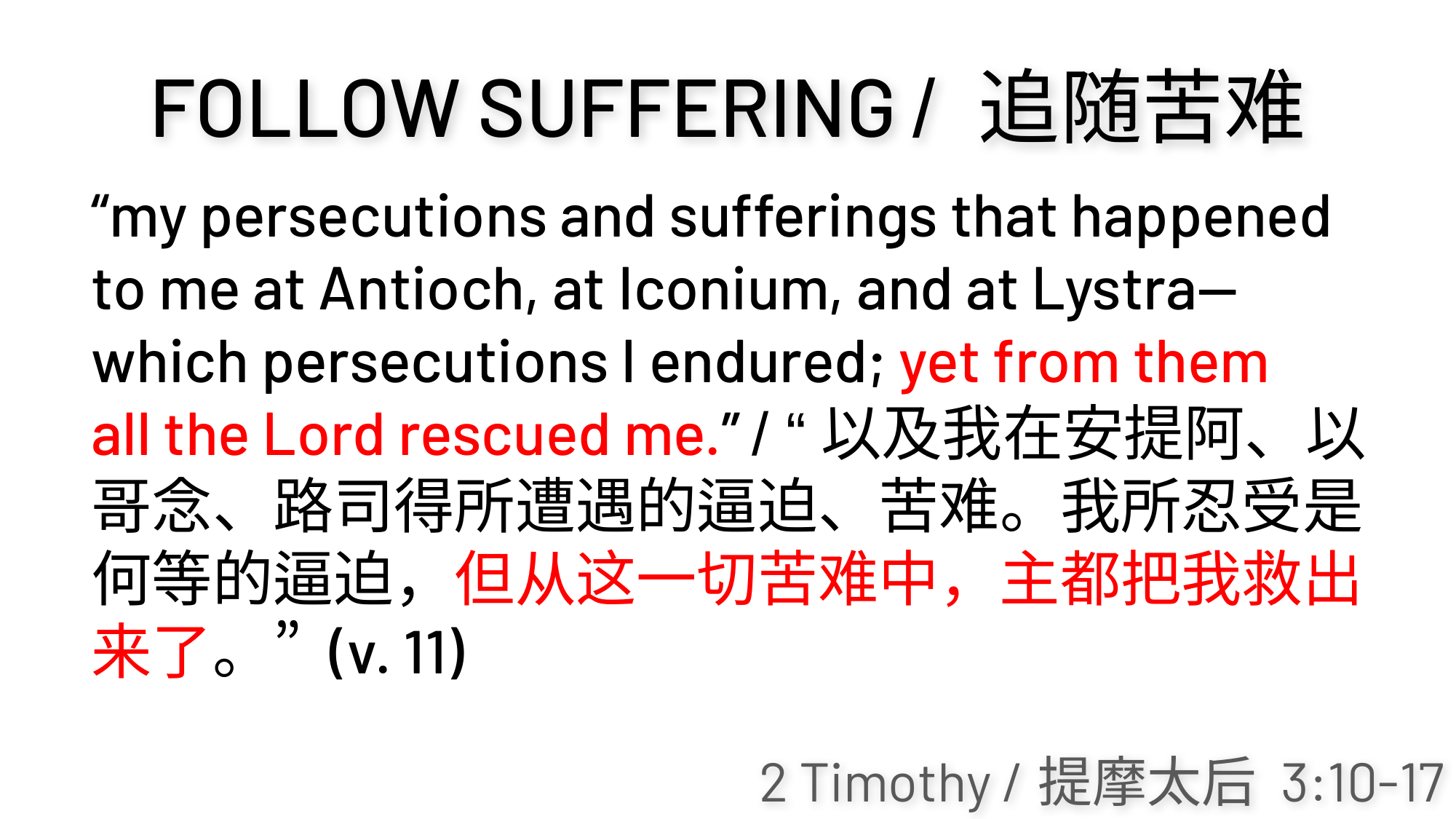

FOLLOW SUFFERING / 追随苦难
“my persecutions and sufferings that happened to me at Antioch, at Iconium, and at Lystra—which persecutions I endured; yet from them all the Lord rescued me.” / “以及我在安提阿、以哥念、路司得所遭遇的逼迫、苦难。我所忍受是何等的逼迫，但从这一切苦难中，主都把我救出来了。” (v. 11)
2 Timothy /提摩太后 3:10-17